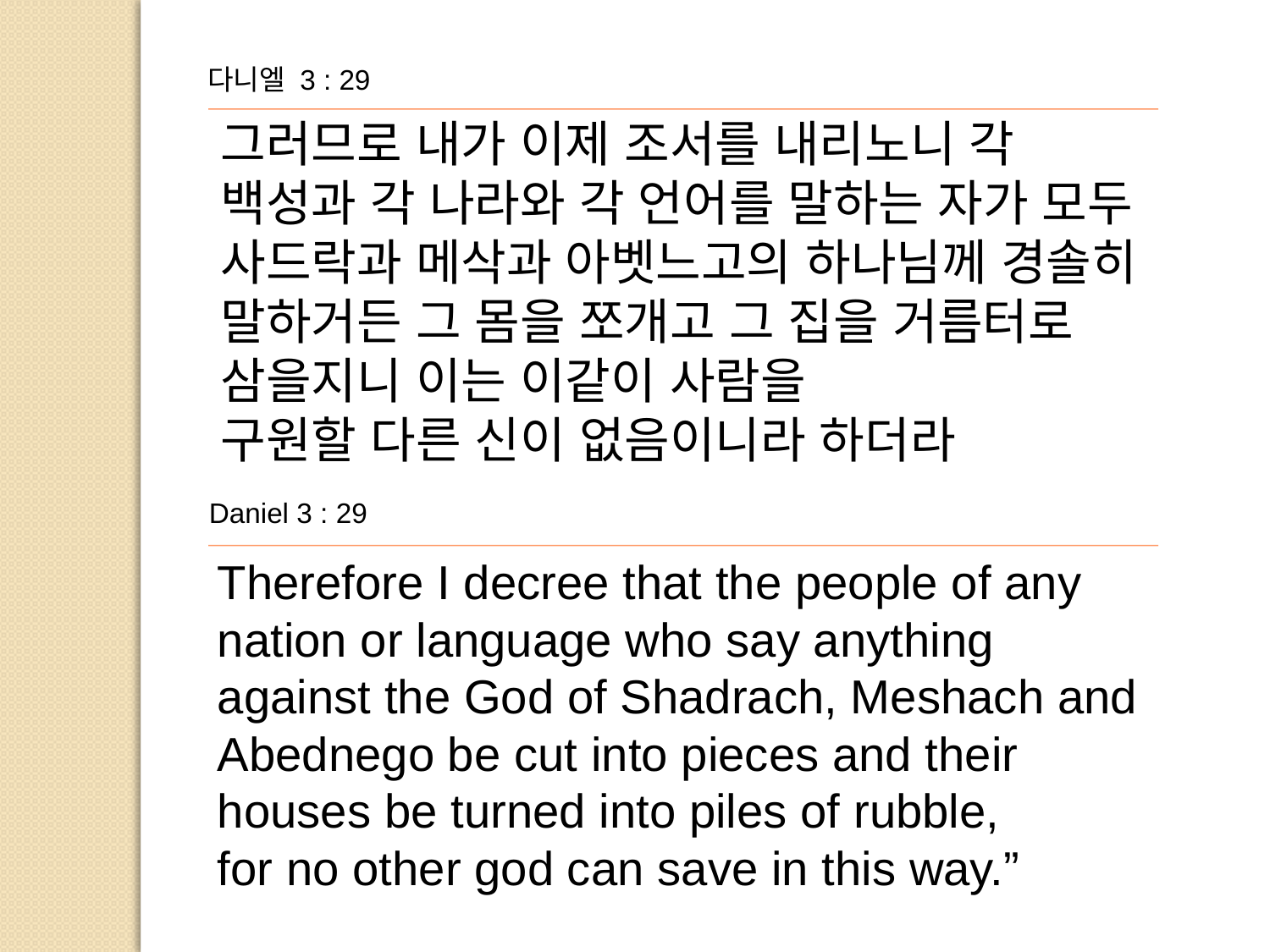

다니엘 3 : 29
그러므로 내가 이제 조서를 내리노니 각 백성과 각 나라와 각 언어를 말하는 자가 모두 사드락과 메삭과 아벳느고의 하나님께 경솔히 말하거든 그 몸을 쪼개고 그 집을 거름터로 삼을지니 이는 이같이 사람을
구원할 다른 신이 없음이니라 하더라

Daniel 3 : 29

Therefore I decree that the people of any nation or language who say anything against the God of Shadrach, Meshach and Abednego be cut into pieces and their houses be turned into piles of rubble,
for no other god can save in this way.”